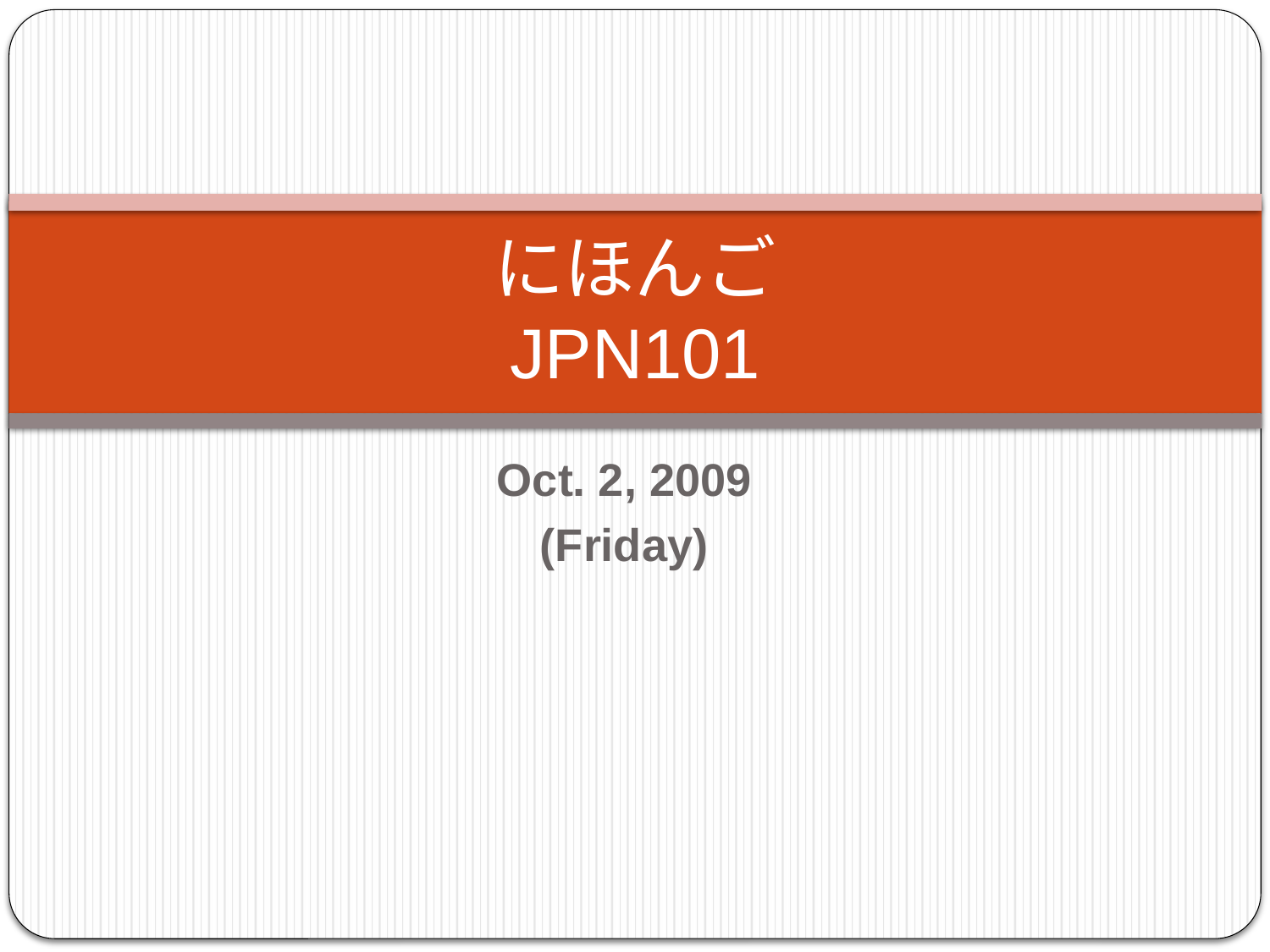

# にほんご JPN101
Oct. 2, 2009
(Friday)